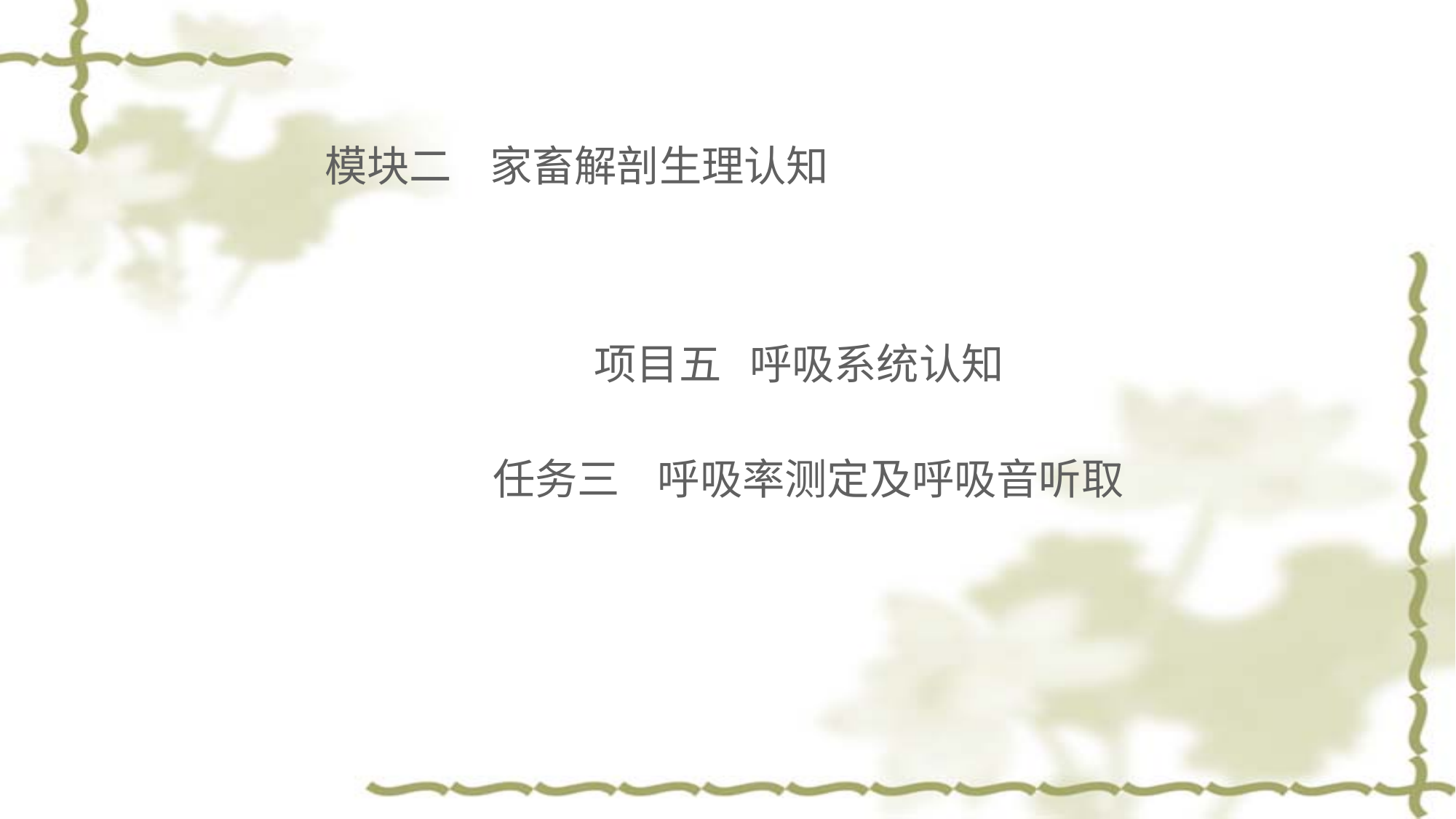

模块二    家畜解剖生理认知
项目五   呼吸系统认知

           任务三    呼吸率测定及呼吸音听取